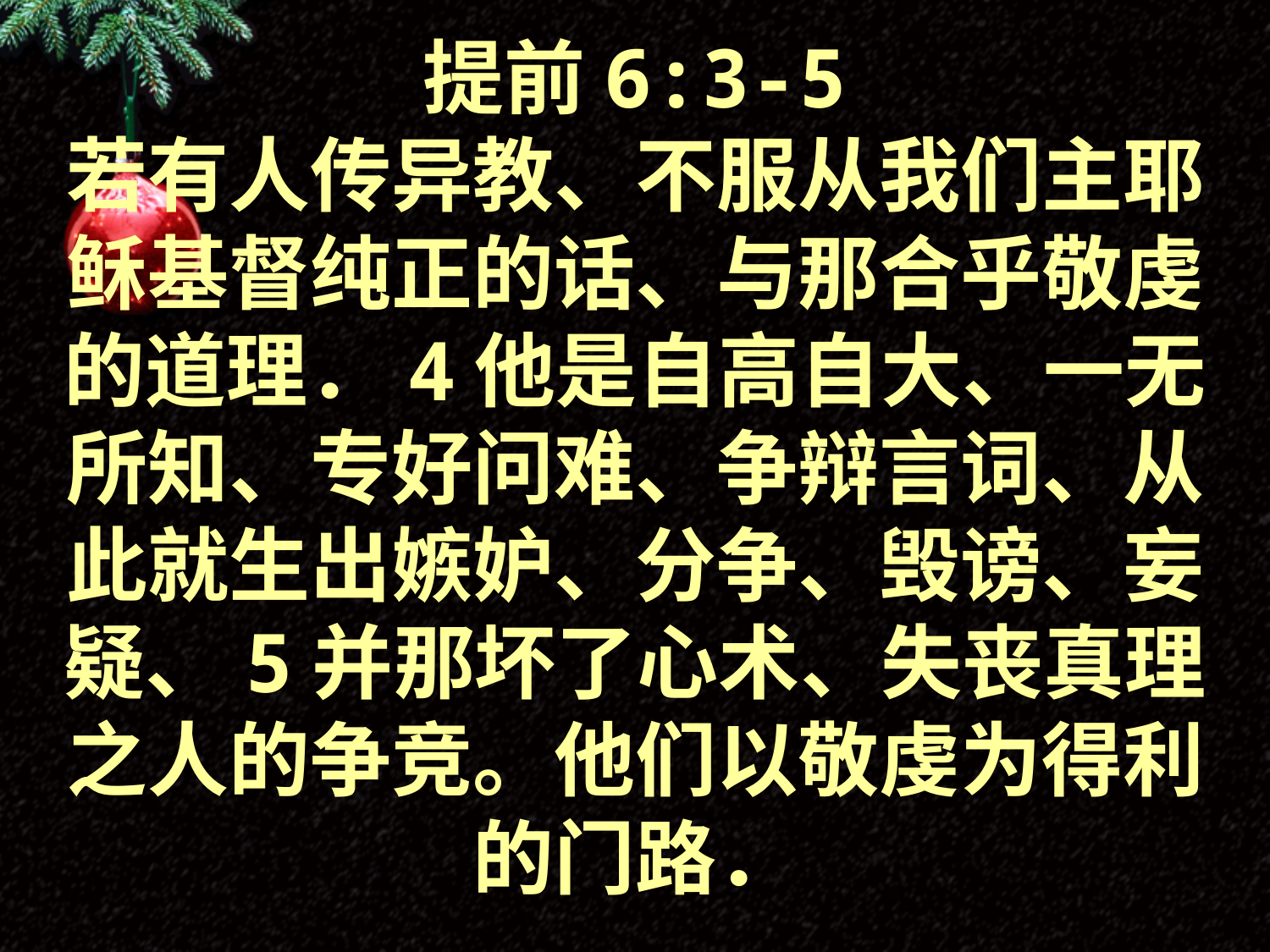

提前6:3-5
若有人传异教、不服从我们主耶稣基督纯正的话、与那合乎敬虔的道理．4他是自高自大、一无所知、专好问难、争辩言词、从此就生出嫉妒、分争、毁谤、妄疑、5并那坏了心术、失丧真理之人的争竞。他们以敬虔为得利的门路．